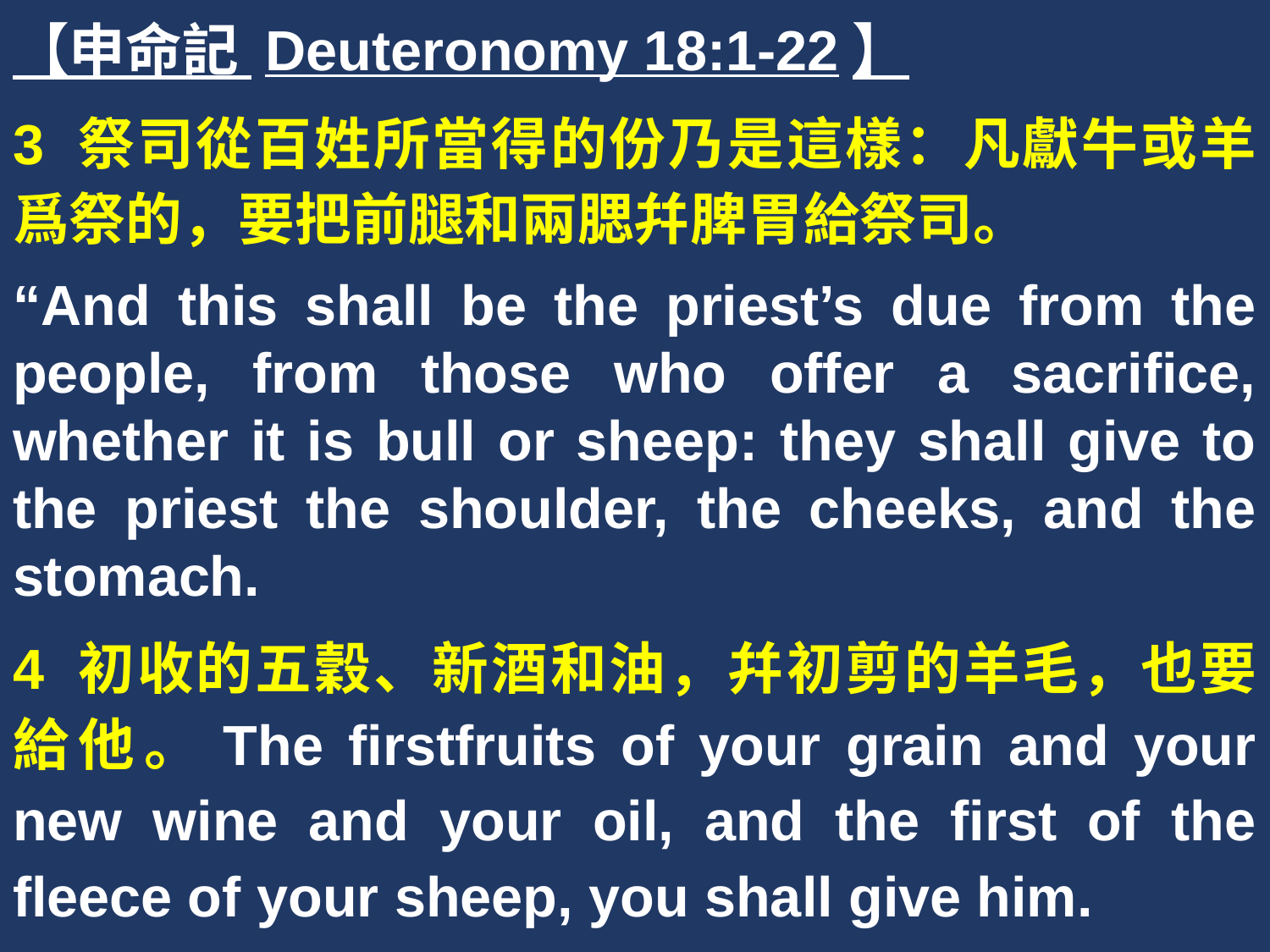

【申命記 Deuteronomy 18:1-22】
3 祭司從百姓所當得的份乃是這樣：凡獻牛或羊爲祭的，要把前腿和兩腮幷脾胃給祭司。
“And this shall be the priest’s due from the people, from those who offer a sacrifice, whether it is bull or sheep: they shall give to the priest the shoulder, the cheeks, and the stomach.
4 初收的五穀、新酒和油，幷初剪的羊毛，也要給他。The firstfruits of your grain and your new wine and your oil, and the first of the fleece of your sheep, you shall give him.